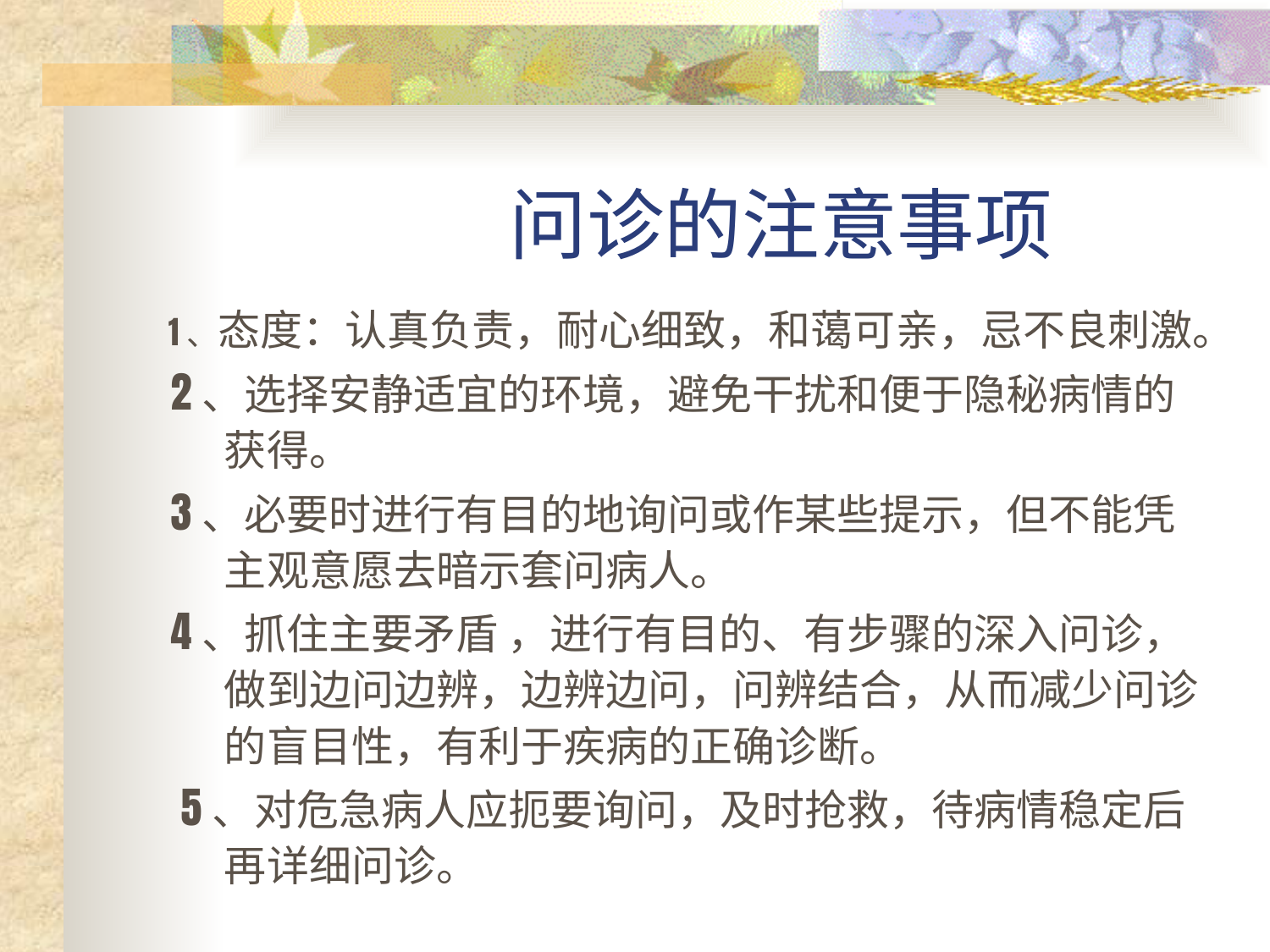

# 问诊的注意事项
 1、态度：认真负责，耐心细致，和蔼可亲，忌不良刺激。
 2、选择安静适宜的环境，避免干扰和便于隐秘病情的获得。
 3、必要时进行有目的地询问或作某些提示，但不能凭主观意愿去暗示套问病人。
 4、抓住主要矛盾 ，进行有目的、有步骤的深入问诊，做到边问边辨，边辨边问，问辨结合，从而减少问诊的盲目性，有利于疾病的正确诊断。
  5、对危急病人应扼要询问，及时抢救，待病情稳定后再详细问诊。